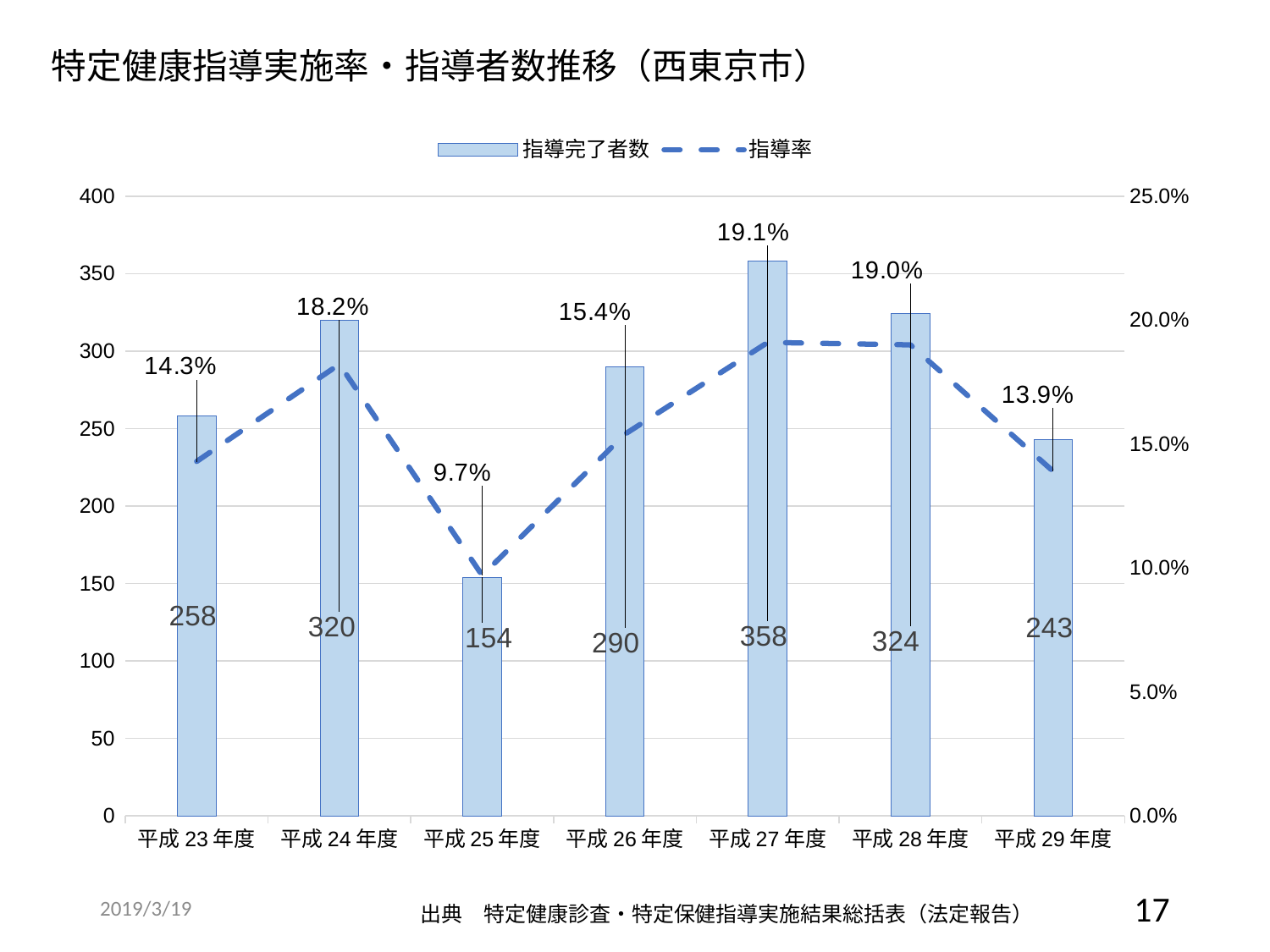

特定健康指導実施率・指導者数推移（西東京市）

### Chart

| Category | 指導完了者数 | 指導率 |
|---|---|---|
| 平成23年度 | 258.0 | 0.143 |
| 平成24年度 | 320.0 | 0.1822 |
| 平成25年度 | 154.0 | 0.097 |
| 平成26年度 | 290.0 | 0.154 |
| 平成27年度 | 358.0 | 0.191 |
| 平成28年度 | 324.0 | 0.19 |
| 平成29年度 | 243.0 | 0.139 |
2019/3/19
17
出典　特定健康診査・特定保健指導実施結果総括表（法定報告）